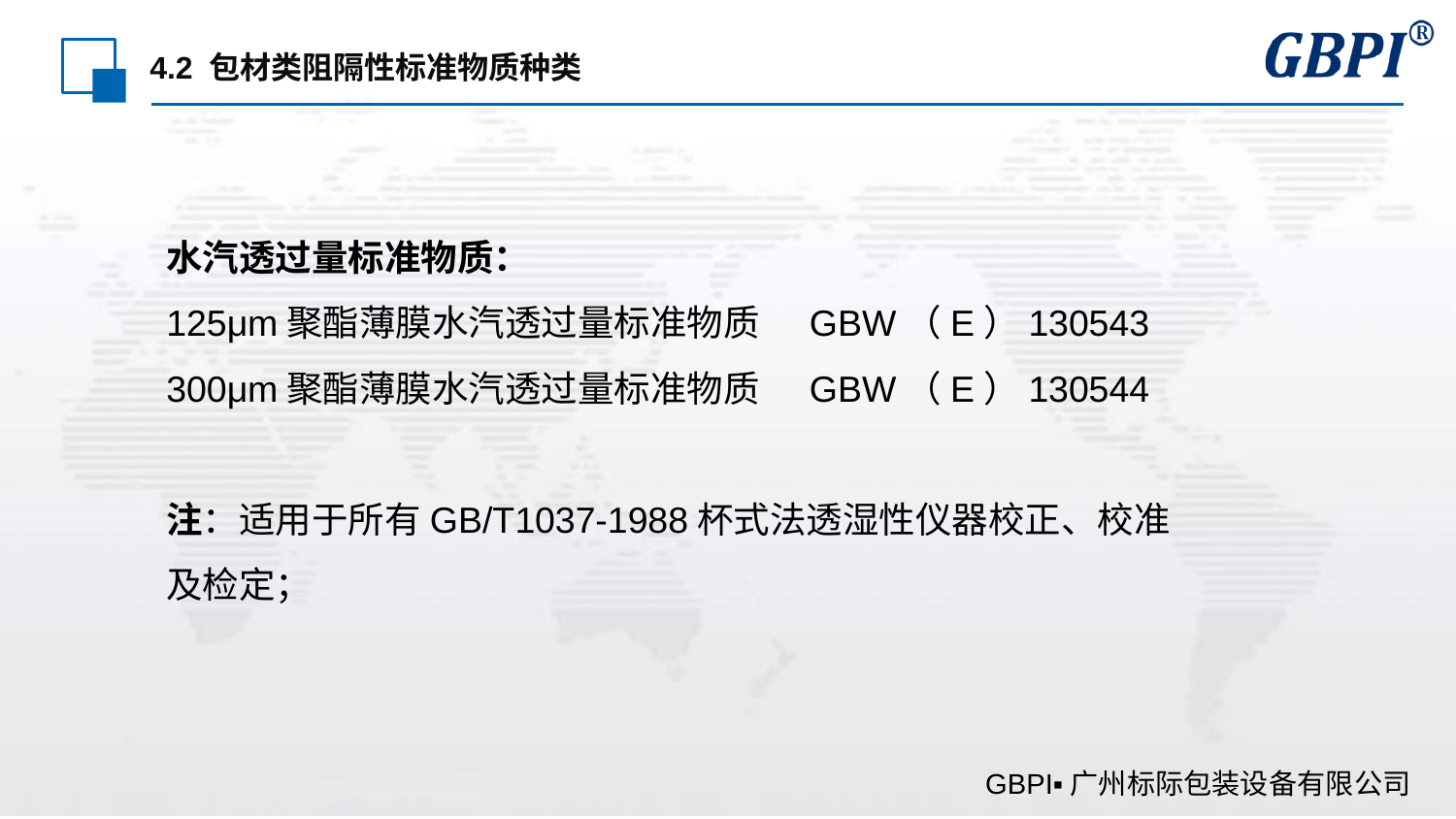

# 4.2 包材类阻隔性标准物质种类
水汽透过量标准物质：
125μm聚酯薄膜水汽透过量标准物质    GBW（E）130543
300μm聚酯薄膜水汽透过量标准物质    GBW（E）130544

注：适用于所有GB/T1037-1988杯式法透湿性仪器校正、校准及检定；